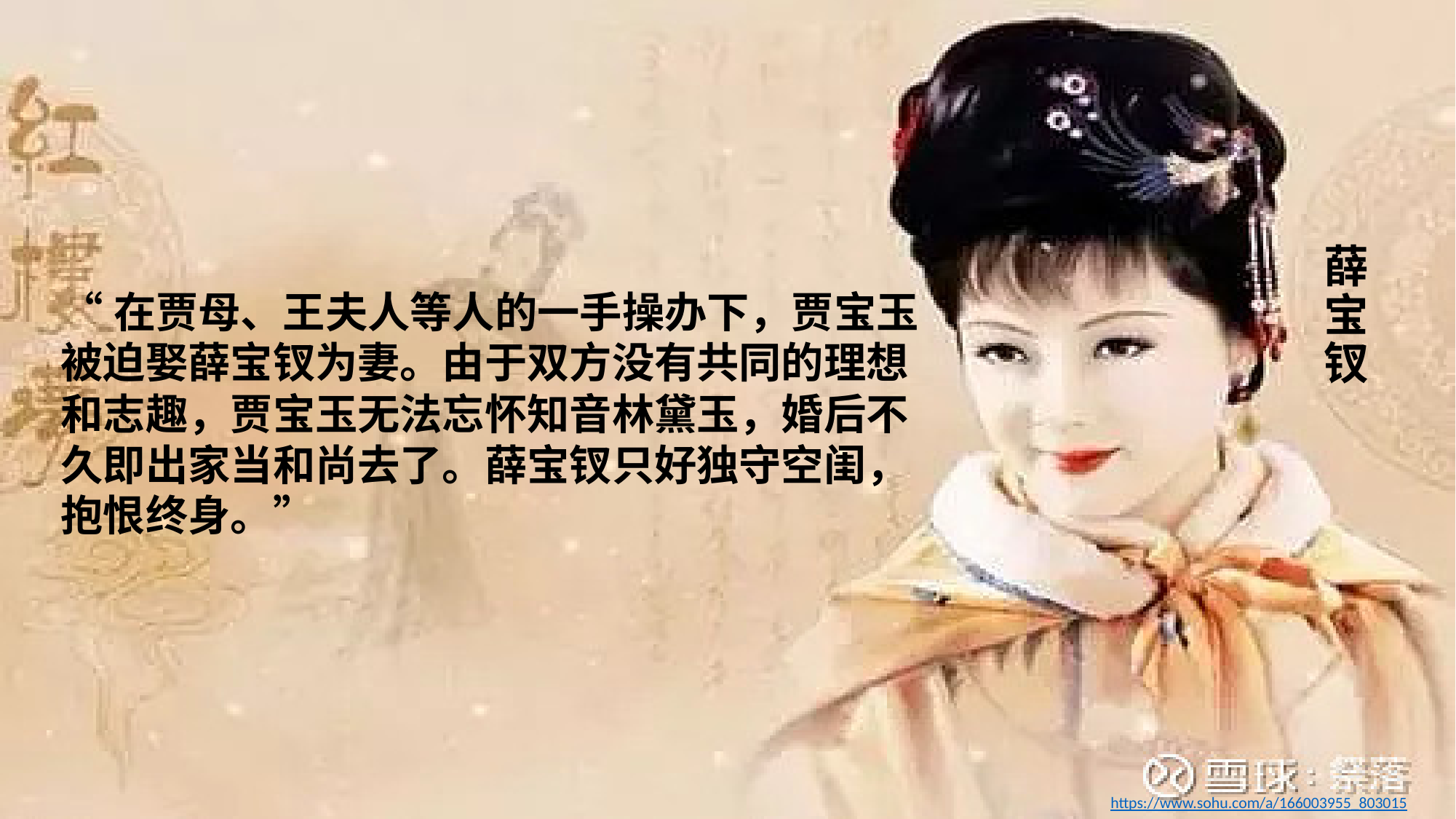

# 薛宝钗
“在贾母、王夫人等人的一手操办下，贾宝玉被迫娶薛宝钗为妻。由于双方没有共同的理想和志趣，贾宝玉无法忘怀知音林黛玉，婚后不久即出家当和尚去了。薛宝钗只好独守空闺，抱恨终身。”
https://www.sohu.com/a/166003955_803015